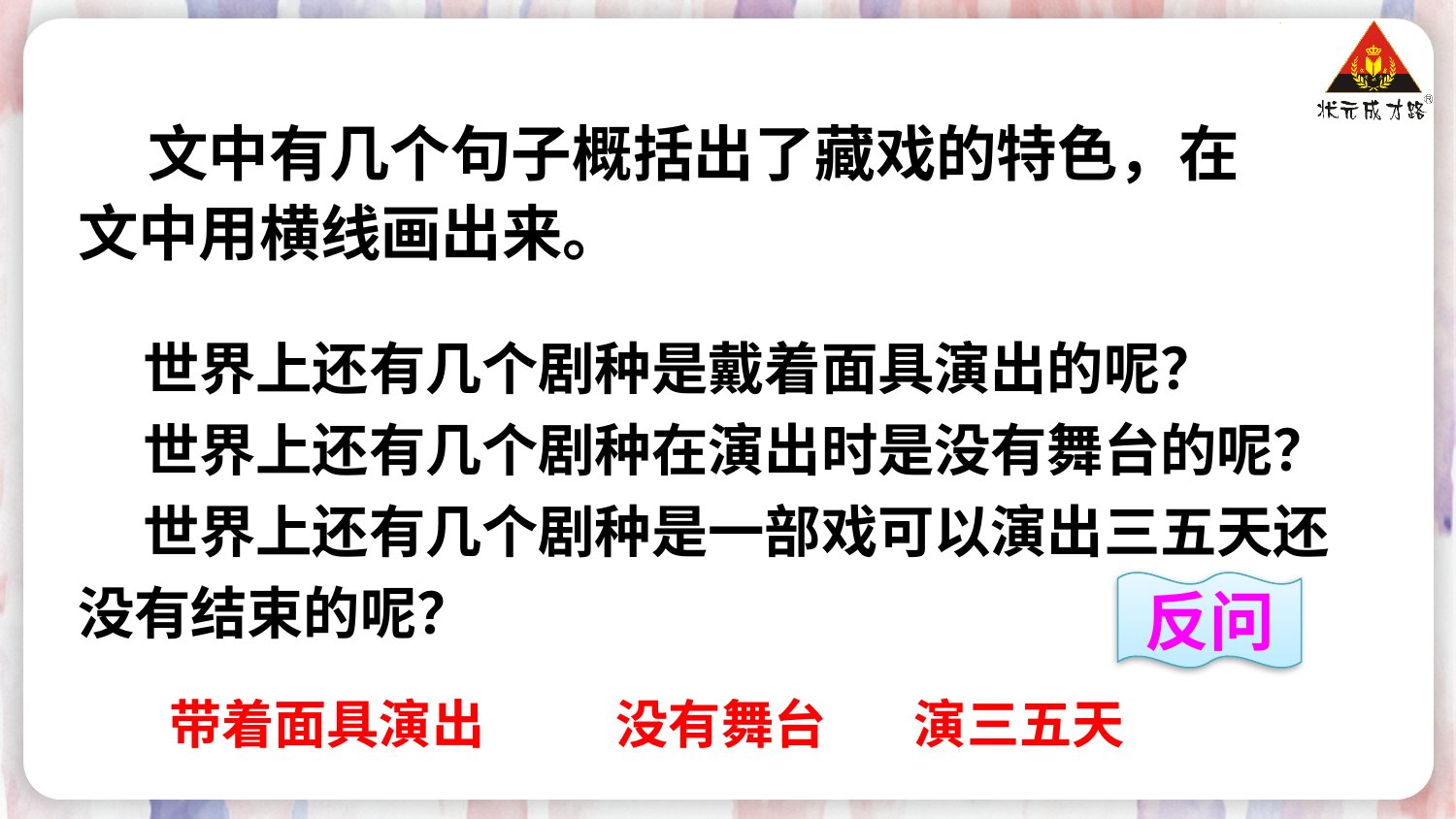

文中有几个句子概括出了藏戏的特色，在文中用横线画出来。
    世界上还有几个剧种是戴着面具演出的呢？
    世界上还有几个剧种在演出时是没有舞台的呢？
    世界上还有几个剧种是一部戏可以演出三五天还没有结束的呢？

反问
带着面具演出
没有舞台
演三五天